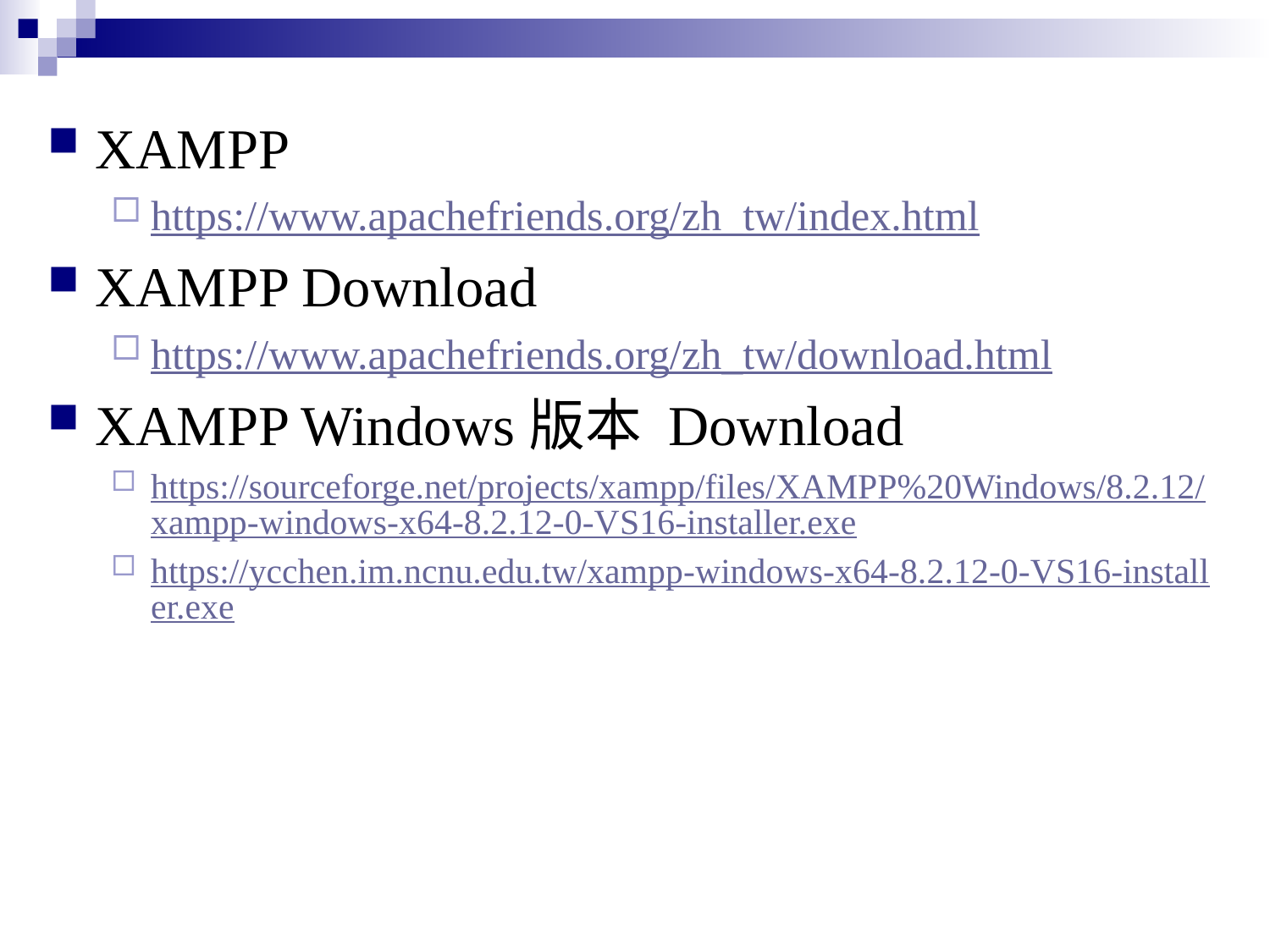

XAMPP
https://www.apachefriends.org/zh_tw/index.html
XAMPP Download
https://www.apachefriends.org/zh_tw/download.html
XAMPP Windows版本 Download
https://sourceforge.net/projects/xampp/files/XAMPP%20Windows/8.2.12/xampp-windows-x64-8.2.12-0-VS16-installer.exe
https://ycchen.im.ncnu.edu.tw/xampp-windows-x64-8.2.12-0-VS16-installer.exe